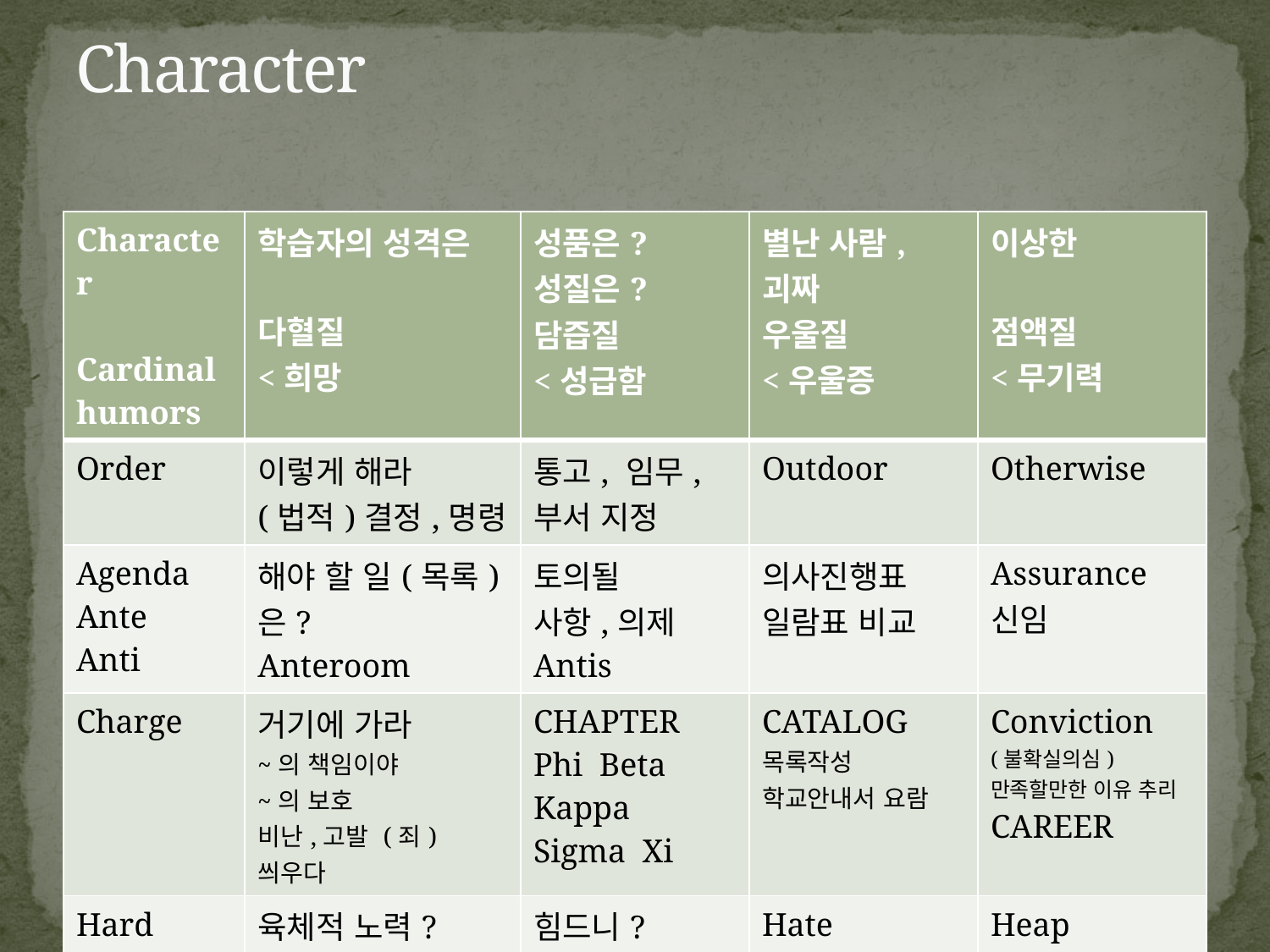

# Character
| Character Cardinal humors | 학습자의 성격은 다혈질 <희망 | 성품은? 성질은? 담즙질 <성급함 | 별난 사람, 괴짜 우울질 <우울증 | 이상한 점액질 <무기력 |
| --- | --- | --- | --- | --- |
| Order | 이렇게 해라 (법적)결정,명령 | 통고, 임무, 부서 지정 | Outdoor | Otherwise |
| Agenda Ante Anti | 해야 할 일(목록)은? Anteroom | 토의될 사항,의제 Antis | 의사진행표 일람표 비교 | Assurance 신임 |
| Charge | 거기에 가라 ~의 책임이야 ~의 보호 비난,고발 (죄)씌우다 | CHAPTER Phi Beta Kappa Sigma Xi | CATALOG 목록작성 학교안내서 요람 | Conviction (불확실의심) 만족할만한 이유 추리 CAREER |
| Hard | 육체적 노력? 지적 노력? | 힘드니? 쉽지 않니? | Hate Haste | Heap |